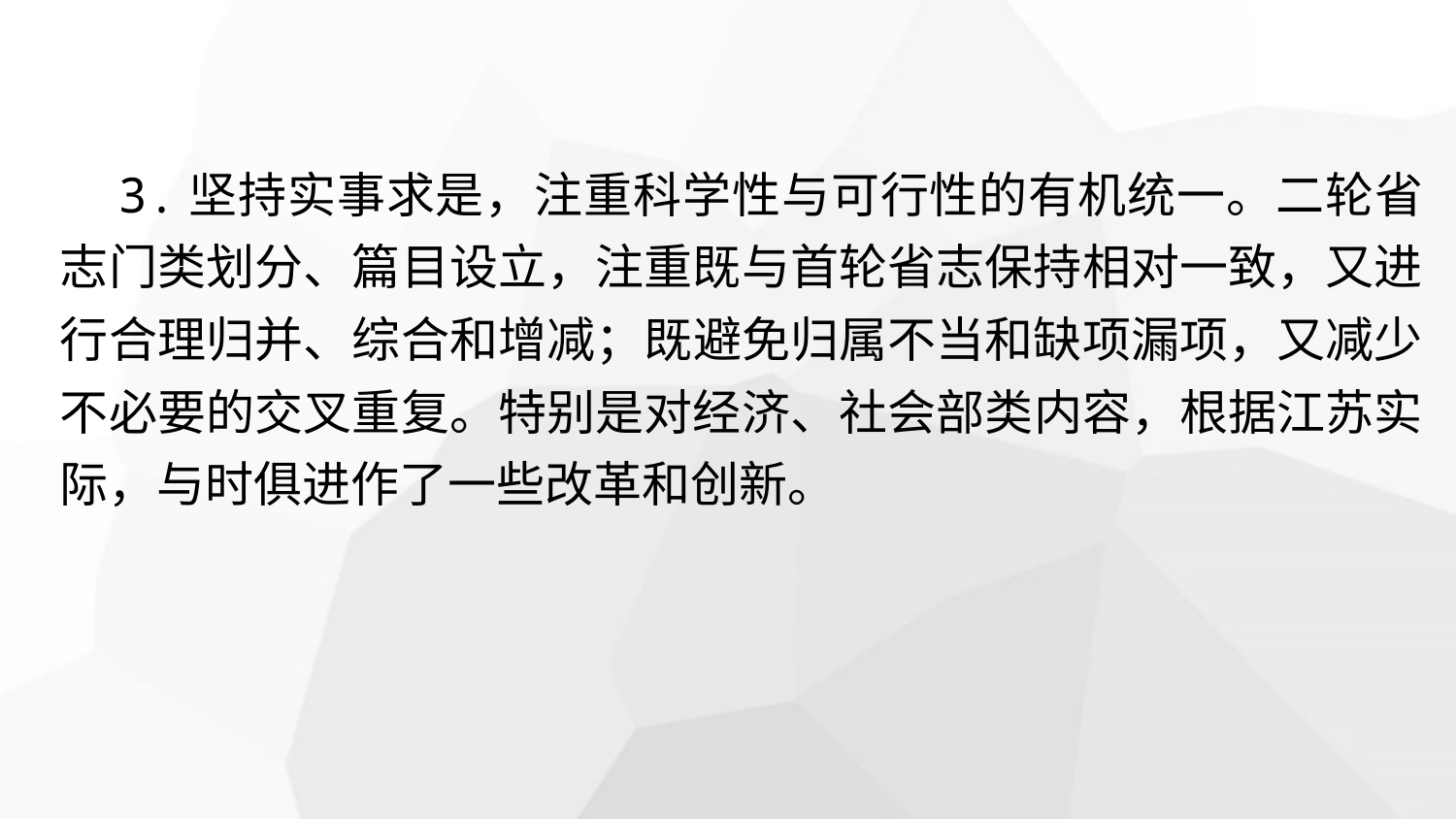

3.坚持实事求是，注重科学性与可行性的有机统一。二轮省志门类划分、篇目设立，注重既与首轮省志保持相对一致，又进行合理归并、综合和增减；既避免归属不当和缺项漏项，又减少不必要的交叉重复。特别是对经济、社会部类内容，根据江苏实际，与时俱进作了一些改革和创新。